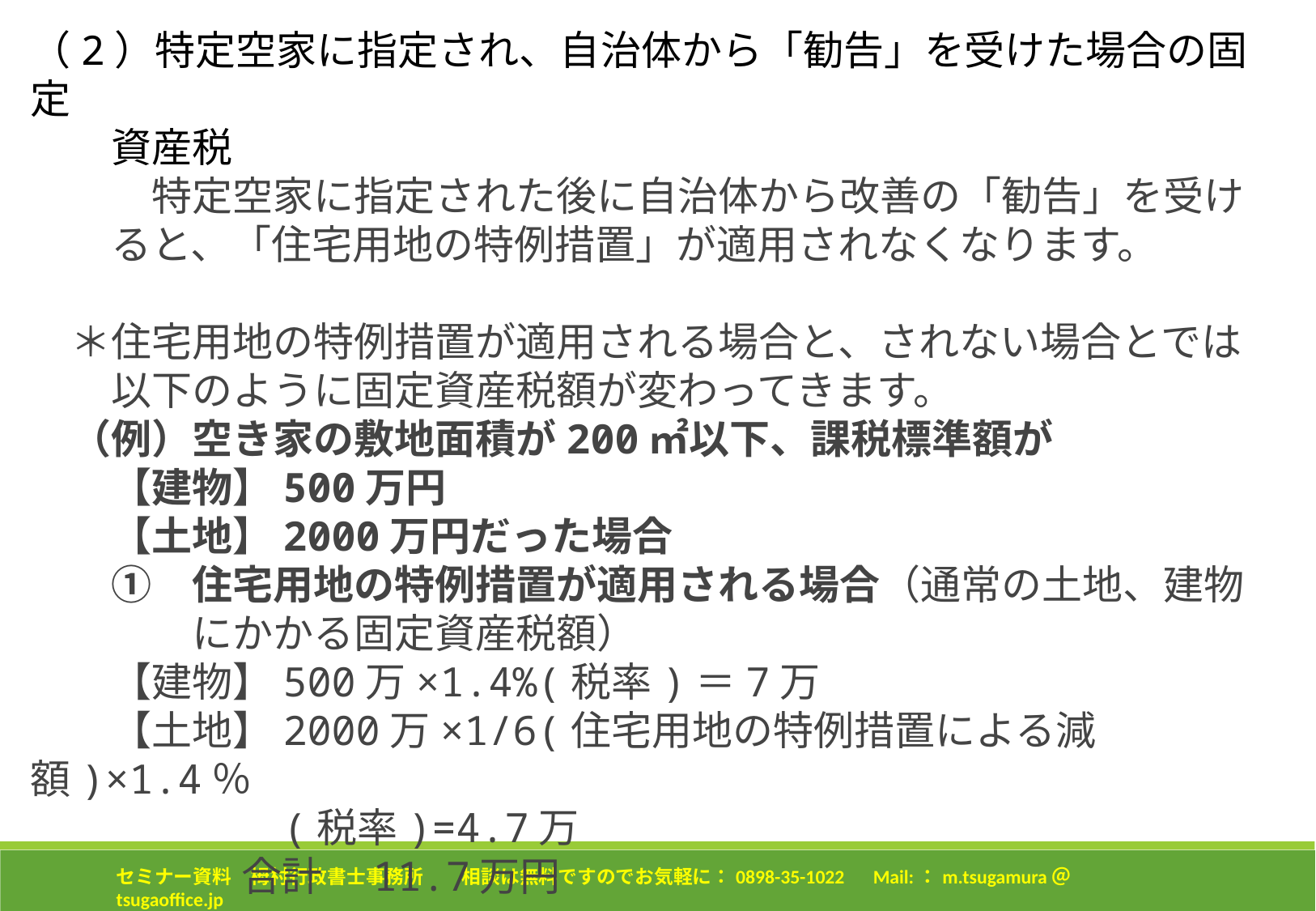

（2）特定空家に指定され、自治体から「勧告」を受けた場合の固定
　　資産税
　　　特定空家に指定された後に自治体から改善の「勧告」を受け
　　ると、「住宅用地の特例措置」が適用されなくなります。
　＊住宅用地の特例措置が適用される場合と、されない場合とでは
　　以下のように固定資産税額が変わってきます。
　（例）空き家の敷地面積が200㎡以下、課税標準額が
　　【建物】500万円
　　【土地】2000万円だった場合
　　➀　住宅用地の特例措置が適用される場合（通常の土地、建物
　　　　にかかる固定資産税額）
　　【建物】500万×1.4%(税率)＝7万
　　【土地】2000万×1/6(住宅用地の特例措置による減額)×1.4％
　　　　　　(税率)=4.7万
  　　　　合計　11.7万円

セミナー資料　栂村行政書士事務所　　相談は無料ですのでお気軽に：0898-35-1022　Mail:：m.tsugamura＠tsugaoffice.jp